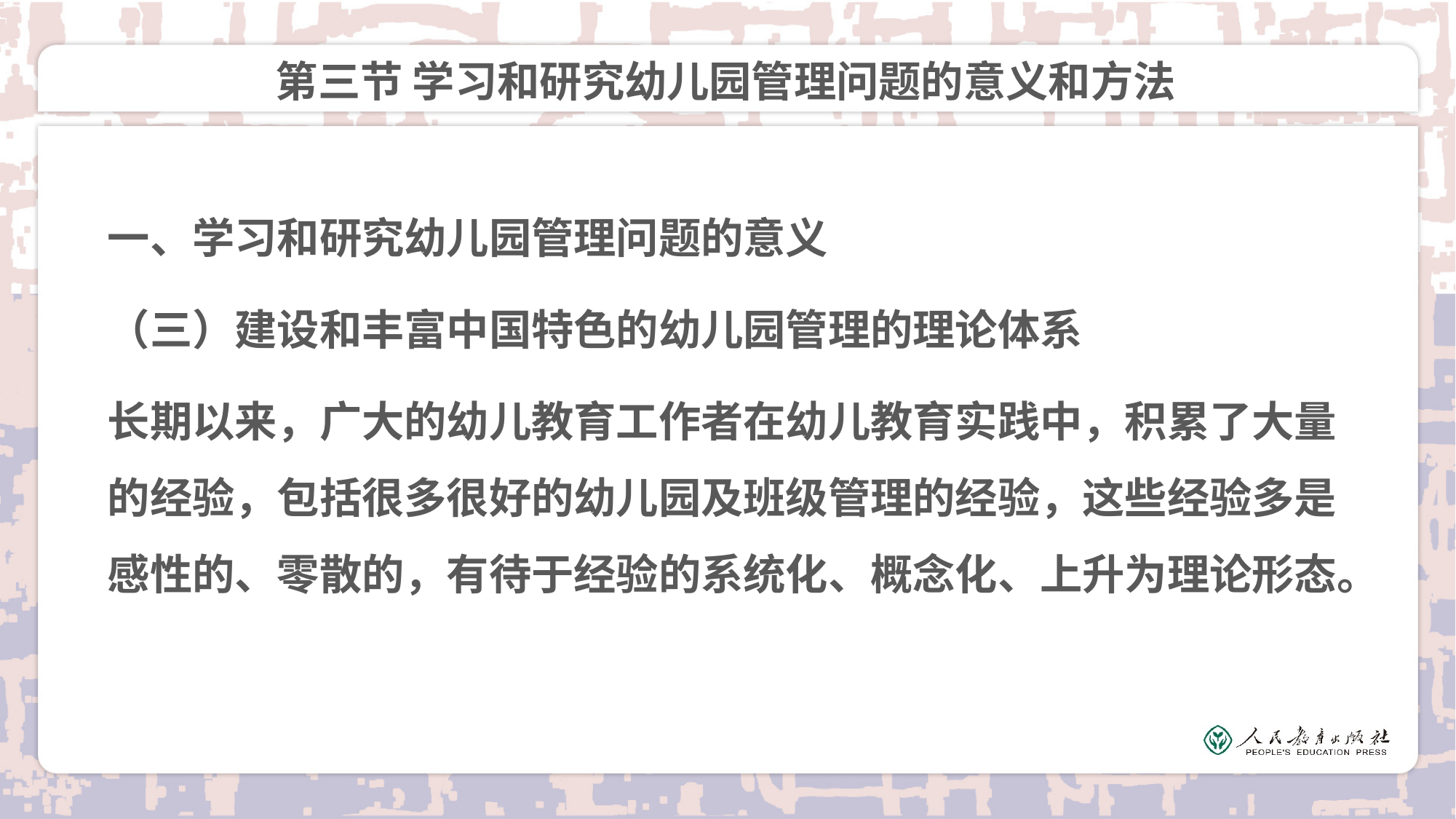

# 第三节 学习和研究幼儿园管理问题的意义和方法
一、学习和研究幼儿园管理问题的意义
（三）建设和丰富中国特色的幼儿园管理的理论体系
长期以来，广大的幼儿教育工作者在幼儿教育实践中，积累了大量的经验，包括很多很好的幼儿园及班级管理的经验，这些经验多是感性的、零散的，有待于经验的系统化、概念化、上升为理论形态。